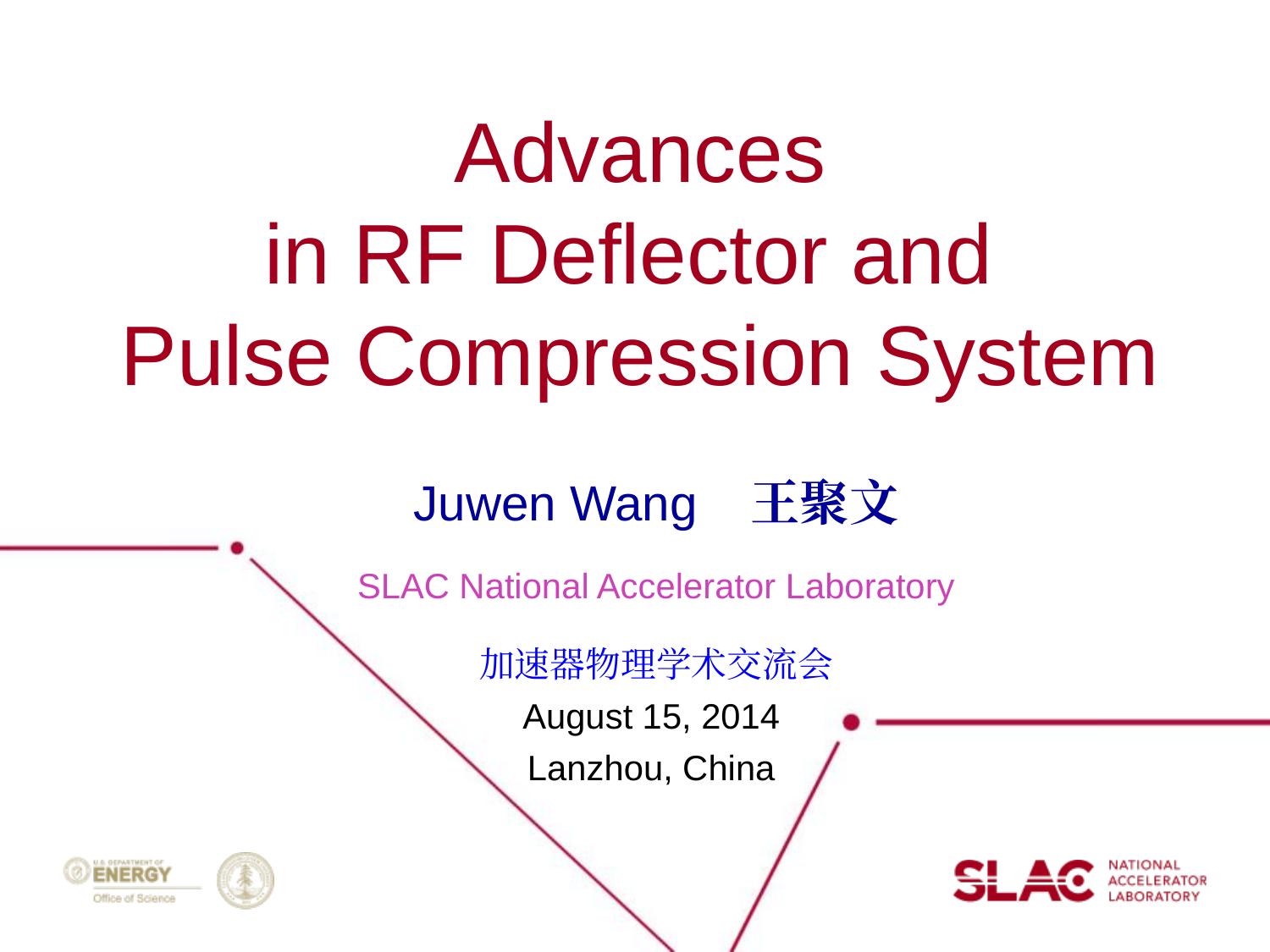

Advances
in RF Deflector and
Pulse Compression System
Juwen Wang   王聚文

SLAC National Accelerator Laboratory

加速器物理学术交流会
August 15, 2014
Lanzhou, China